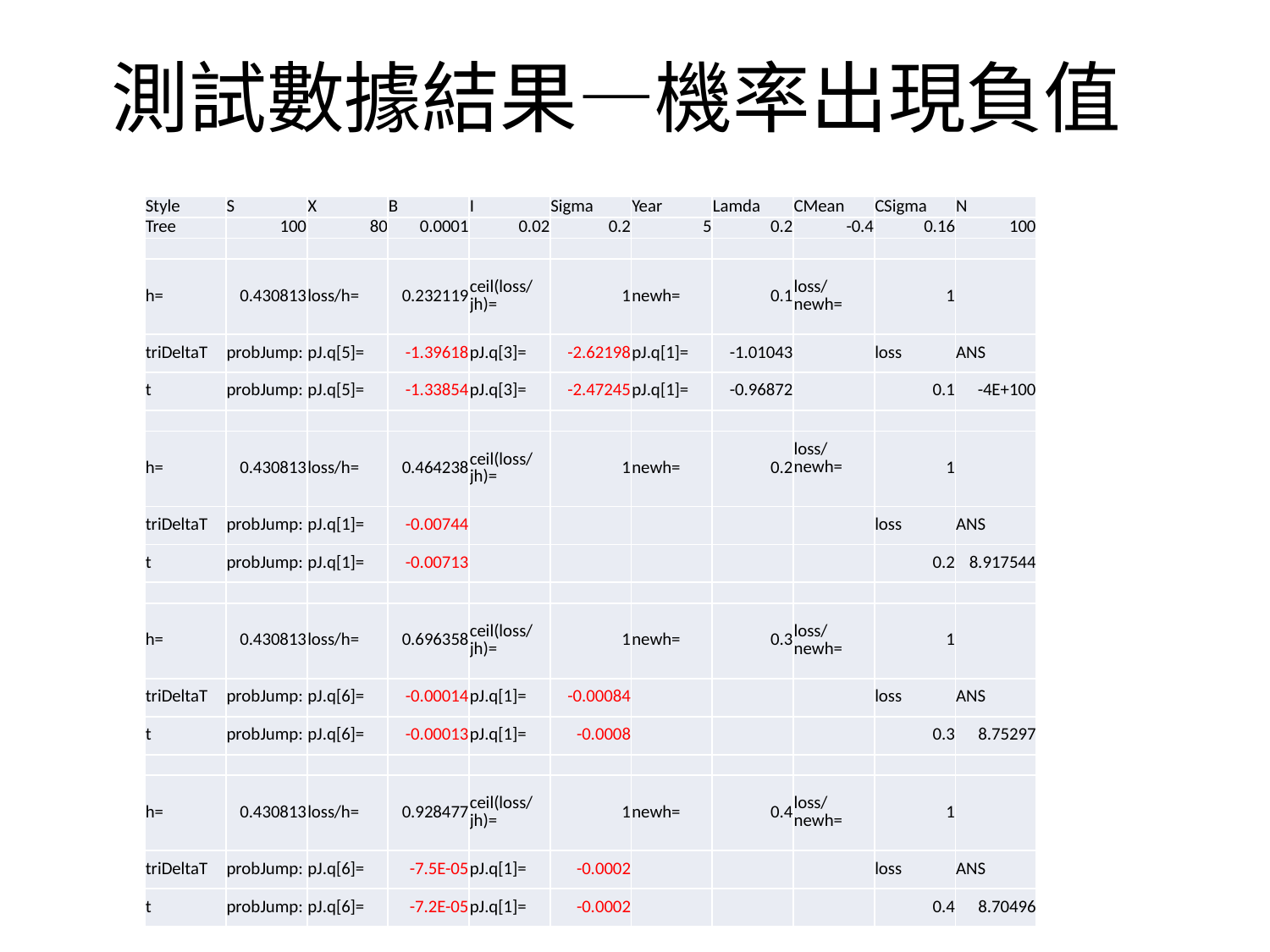

# 測試數據結果—機率出現負值
| Style | S | X | B | I | Sigma | Year | Lamda | CMean | CSigma | N |
| --- | --- | --- | --- | --- | --- | --- | --- | --- | --- | --- |
| Tree | 100 | 80 | 0.0001 | 0.02 | 0.2 | 5 | 0.2 | -0.4 | 0.16 | 100 |
|  |  |  |  |  |  |  |  |  |  |  |
| h= | 0.430813 | loss/h= | 0.232119 | ceil(loss/jh)= | 1 | newh= | 0.1 | loss/newh= | 1 |  |
| triDeltaT | probJump: | pJ.q[5]= | -1.39618 | pJ.q[3]= | -2.62198 | pJ.q[1]= | -1.01043 |  | loss | ANS |
| t | probJump: | pJ.q[5]= | -1.33854 | pJ.q[3]= | -2.47245 | pJ.q[1]= | -0.96872 |  | 0.1 | -4E+100 |
|  |  |  |  |  |  |  |  |  |  |  |
| h= | 0.430813 | loss/h= | 0.464238 | ceil(loss/jh)= | 1 | newh= | 0.2 | loss/newh= | 1 |  |
| triDeltaT | probJump: | pJ.q[1]= | -0.00744 |  |  |  |  |  | loss | ANS |
| t | probJump: | pJ.q[1]= | -0.00713 |  |  |  |  |  | 0.2 | 8.917544 |
|  |  |  |  |  |  |  |  |  |  |  |
| h= | 0.430813 | loss/h= | 0.696358 | ceil(loss/jh)= | 1 | newh= | 0.3 | loss/newh= | 1 |  |
| triDeltaT | probJump: | pJ.q[6]= | -0.00014 | pJ.q[1]= | -0.00084 |  |  |  | loss | ANS |
| t | probJump: | pJ.q[6]= | -0.00013 | pJ.q[1]= | -0.0008 |  |  |  | 0.3 | 8.75297 |
|  |  |  |  |  |  |  |  |  |  |  |
| h= | 0.430813 | loss/h= | 0.928477 | ceil(loss/jh)= | 1 | newh= | 0.4 | loss/newh= | 1 |  |
| triDeltaT | probJump: | pJ.q[6]= | -7.5E-05 | pJ.q[1]= | -0.0002 |  |  |  | loss | ANS |
| t | probJump: | pJ.q[6]= | -7.2E-05 | pJ.q[1]= | -0.0002 |  |  |  | 0.4 | 8.70496 |